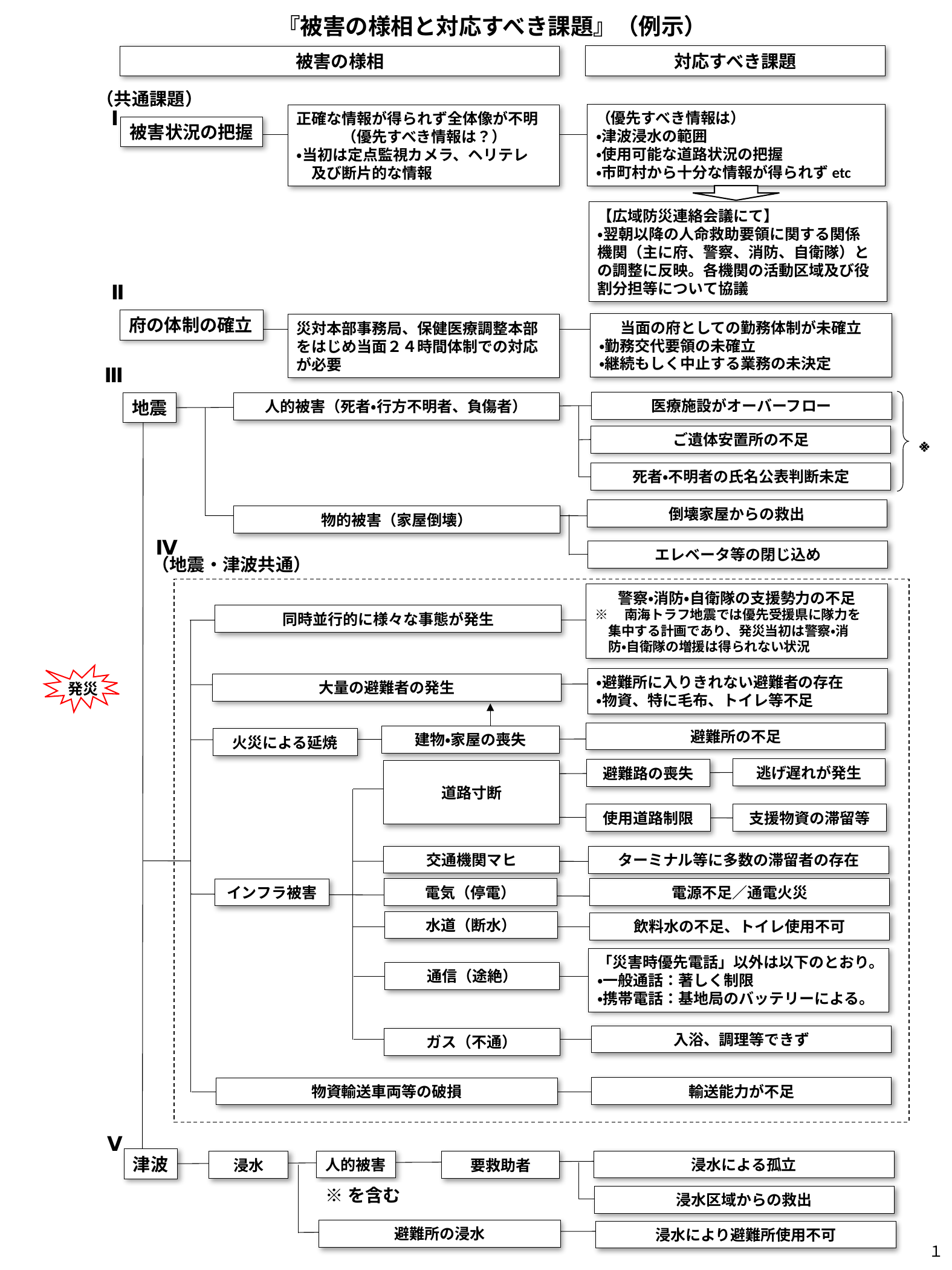

『被害の様相と対応すべき課題』（例示）
対応すべき課題
被害の様相
（共通課題）
Ⅰ
（優先すべき情報は）
・津波浸水の範囲
・使用可能な道路状況の把握
・市町村から十分な情報が得られずetc
正確な情報が得られず全体像が不明
　　　（優先すべき情報は？）
・当初は定点監視カメラ、ヘリテレ
　及び断片的な情報
被害状況の把握

【広域防災連絡会議にて】
・翌朝以降の人命救助要領に関する関係
機関（主に府、警察、消防、自衛隊）との調整に反映。各機関の活動区域及び役割分担等について協議
Ⅱ
府の体制の確立
当面の府としての勤務体制が未確立
・勤務交代要領の未確立
・継続もしく中止する業務の未決定
災対本部事務局、保健医療調整本部をはじめ当面２４時間体制での対応が必要
Ⅲ

医療施設がオーバーフロー
地震
人的被害（死者・行方不明者、負傷者）
ご遺体安置所の不足
※
死者・不明者の氏名公表判断未定
倒壊家屋からの救出
物的被害（家屋倒壊）
Ⅳ
エレベータ等の閉じ込め
（地震・津波共通）

警察・消防・自衛隊の支援勢力の不足
※　南海トラフ地震では優先受援県に隊力を
　集中する計画であり、発災当初は警察・消
　防・自衛隊の増援は得られない状況
同時並行的に様々な事態が発生

発災
・避難所に入りきれない避難者の存在
・物資、特に毛布、トイレ等不足
大量の避難者の発生
避難所の不足
建物・家屋の喪失
火災による延焼
逃げ遅れが発生
避難路の喪失

道路寸断

使用道路制限
支援物資の滞留等
交通機関マヒ
ターミナル等に多数の滞留者の存在
電気（停電）
電源不足／通電火災
インフラ被害
水道（断水）
飲料水の不足、トイレ使用不可
「災害時優先電話」以外は以下のとおり。
・一般通話：著しく制限
・携帯電話：基地局のバッテリーによる。
通信（途絶）
入浴、調理等できず
ガス（不通）
輸送能力が不足
物資輸送車両等の破損
Ⅴ
津波
浸水による孤立
人的被害
要救助者
浸水
※を含む
浸水区域からの救出
避難所の浸水
浸水により避難所使用不可
１